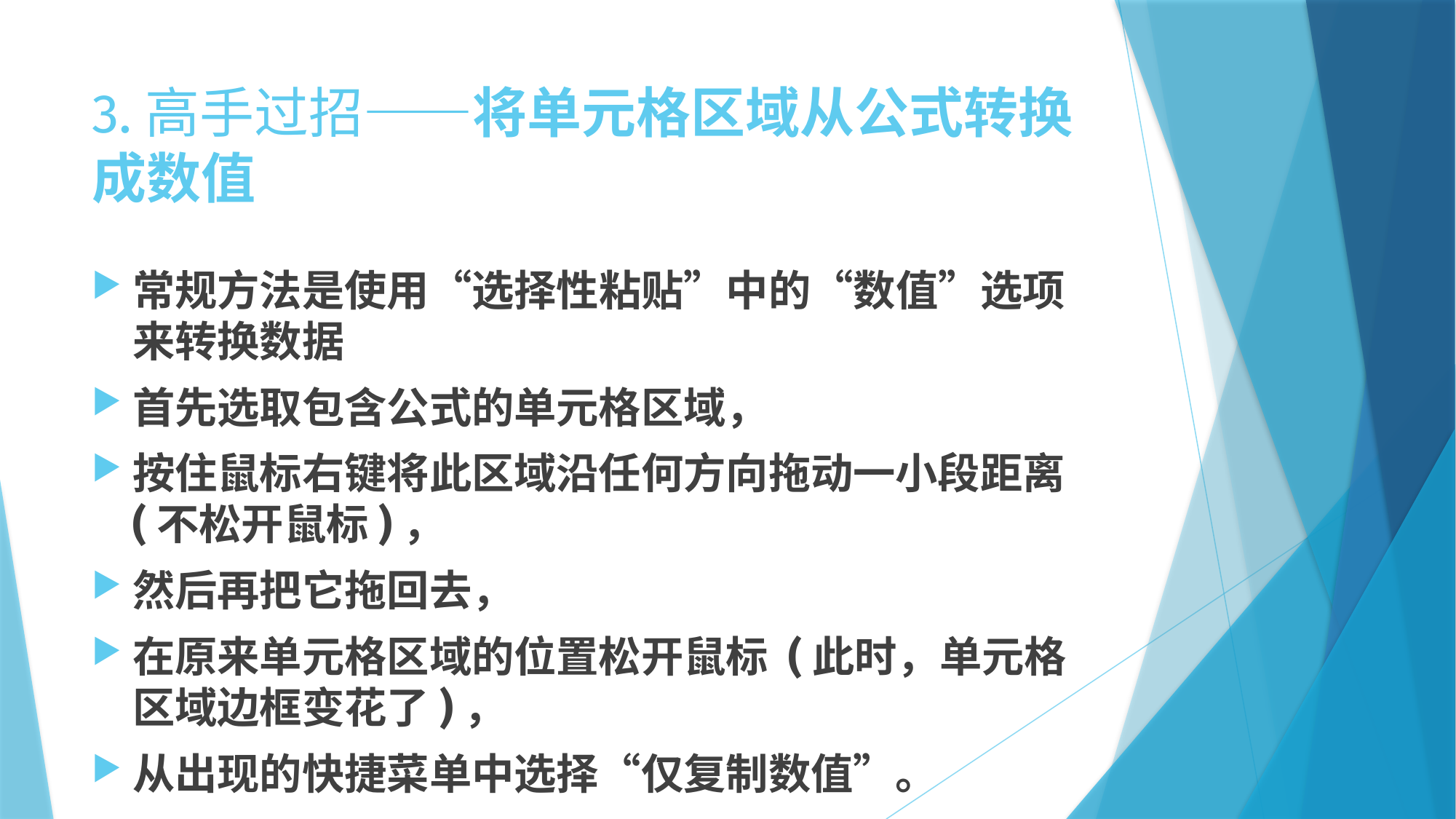

# 3.高手过招——将单元格区域从公式转换成数值
常规方法是使用“选择性粘贴”中的“数值”选项来转换数据
首先选取包含公式的单元格区域，
按住鼠标右键将此区域沿任何方向拖动一小段距离(不松开鼠标)，
然后再把它拖回去，
在原来单元格区域的位置松开鼠标 (此时，单元格区域边框变花了)，
从出现的快捷菜单中选择“仅复制数值”。